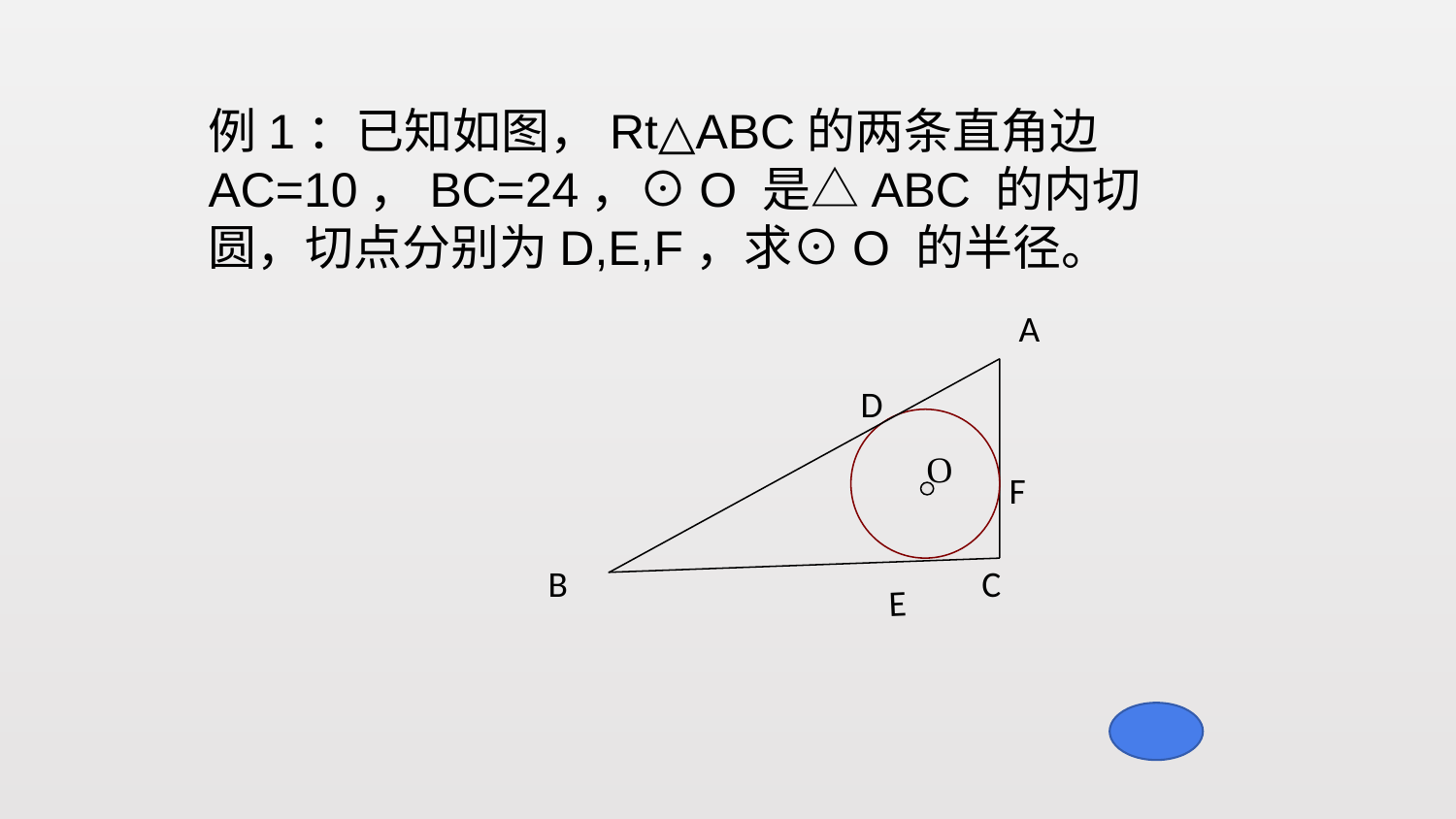

例1：已知如图，Rt△ABC的两条直角边AC=10，BC=24，⊙O 是△ABC 的内切圆，切点分别为D,E,F，求⊙O 的半径。
B

D
E
O

C

F
A